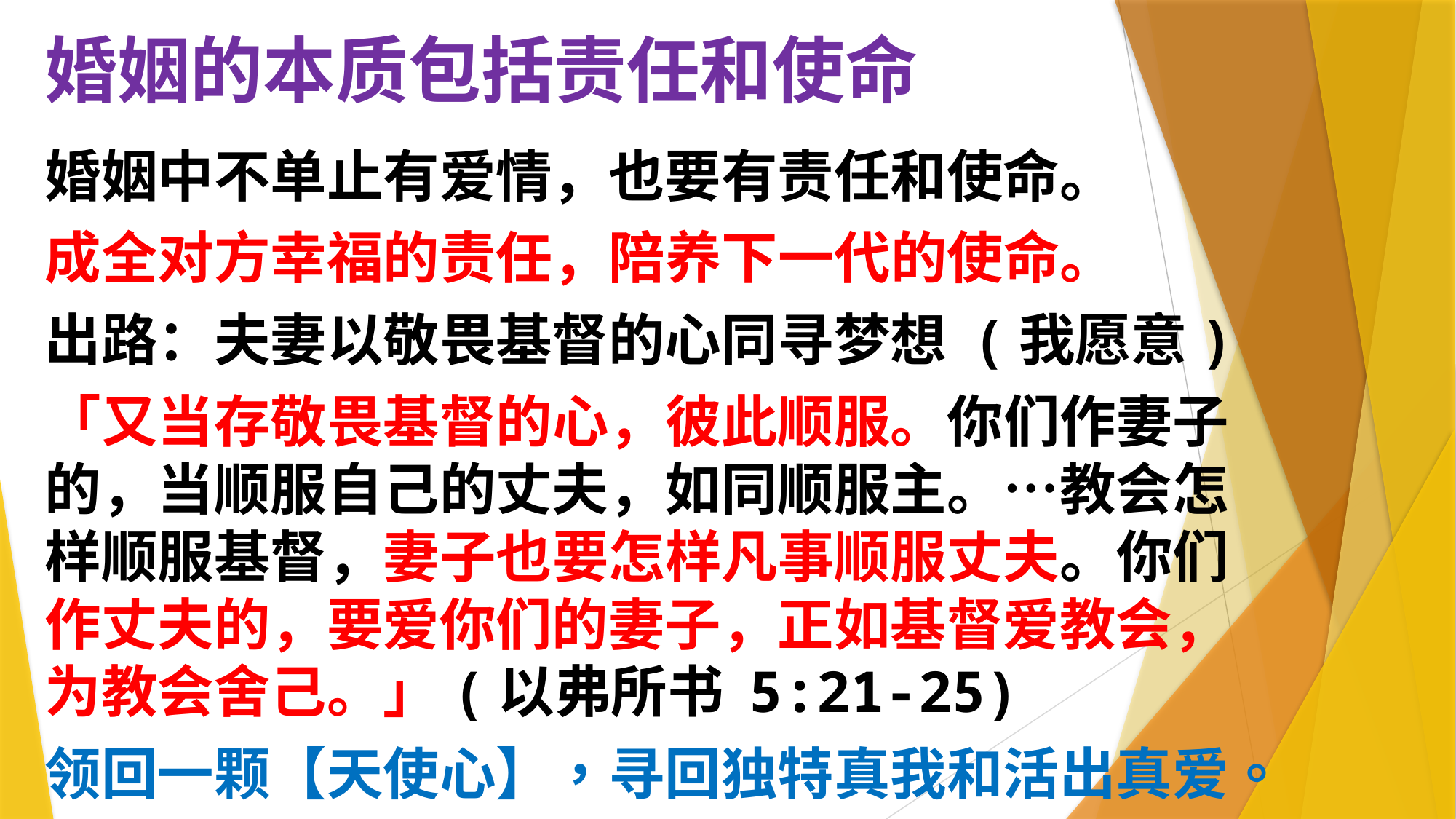

# 婚姻的本质包括责任和使命
婚姻中不单止有爱情，也要有责任和使命。
成全对方幸福的责任，陪养下一代的使命。
出路：夫妻以敬畏基督的心同寻梦想 (我愿意)
「又当存敬畏基督的心，彼此顺服。你们作妻子的，当顺服自己的丈夫，如同顺服主。…教会怎样顺服基督，妻子也要怎样凡事顺服丈夫。你们作丈夫的，要爱你们的妻子，正如基督爱教会，为教会舍己。」(以弗所书 5:21-25)
领回一颗【天使心】，寻回独特真我和活出真爱。